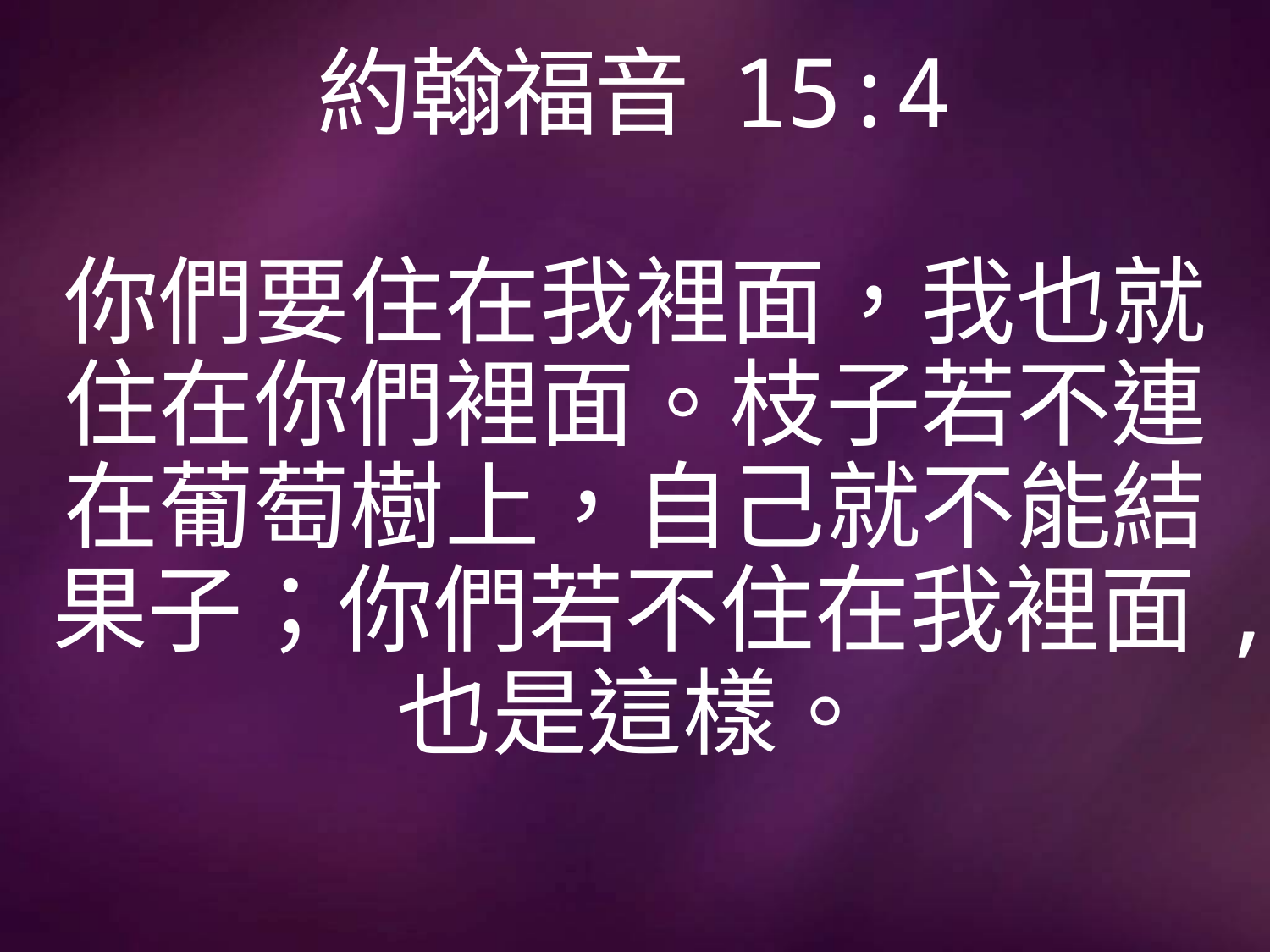

# 約翰福音 15:4
你們要住在我裡面，我也就住在你們裡面。枝子若不連在葡萄樹上，自己就不能結果子；你們若不住在我裡面,也是這樣。